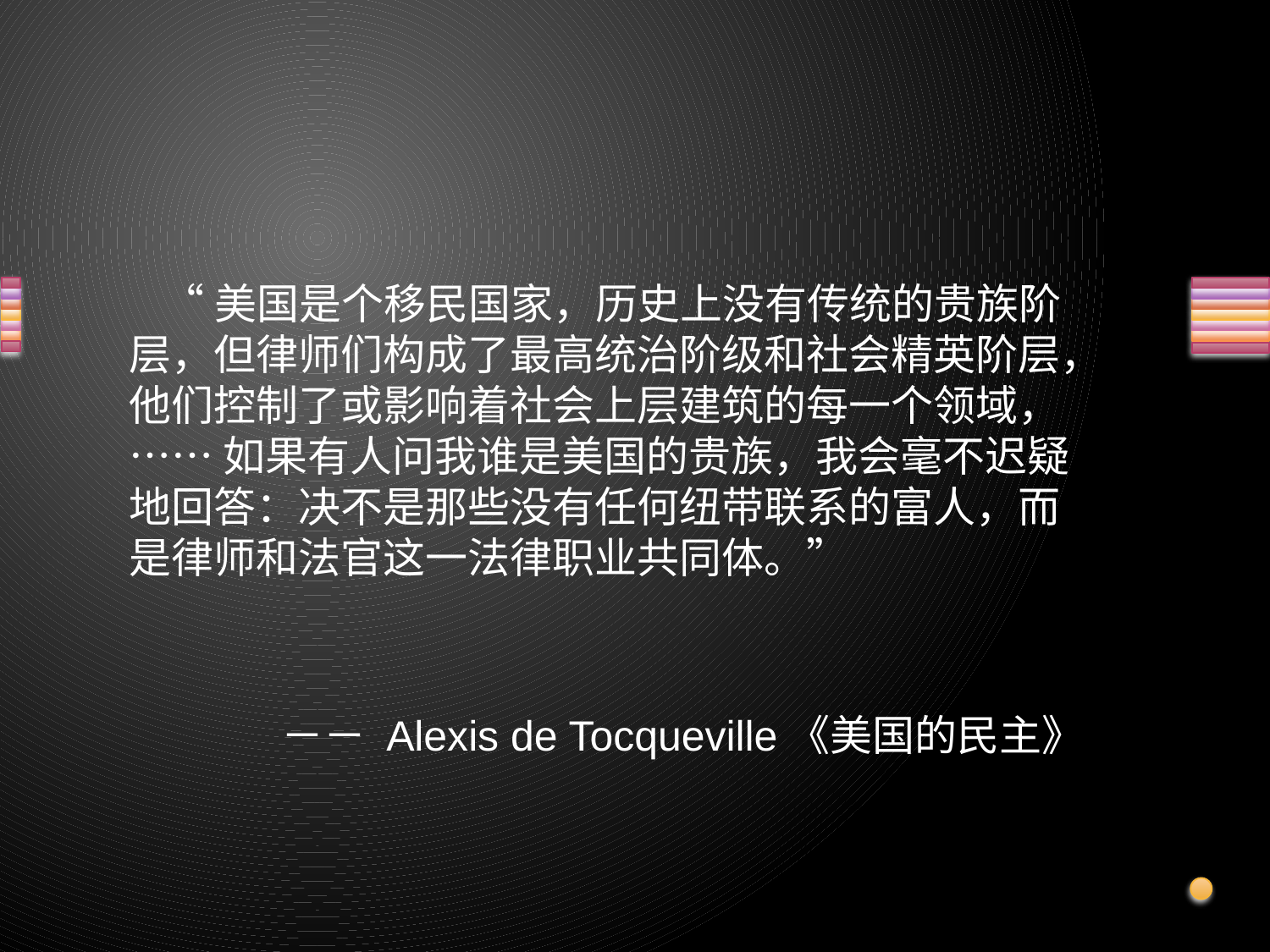

“美国是个移民国家，历史上没有传统的贵族阶层，但律师们构成了最高统治阶级和社会精英阶层，他们控制了或影响着社会上层建筑的每一个领域，…… 如果有人问我谁是美国的贵族，我会毫不迟疑地回答：决不是那些没有任何纽带联系的富人，而是律师和法官这一法律职业共同体。”

               －－ Alexis de Tocqueville《美国的民主》
#